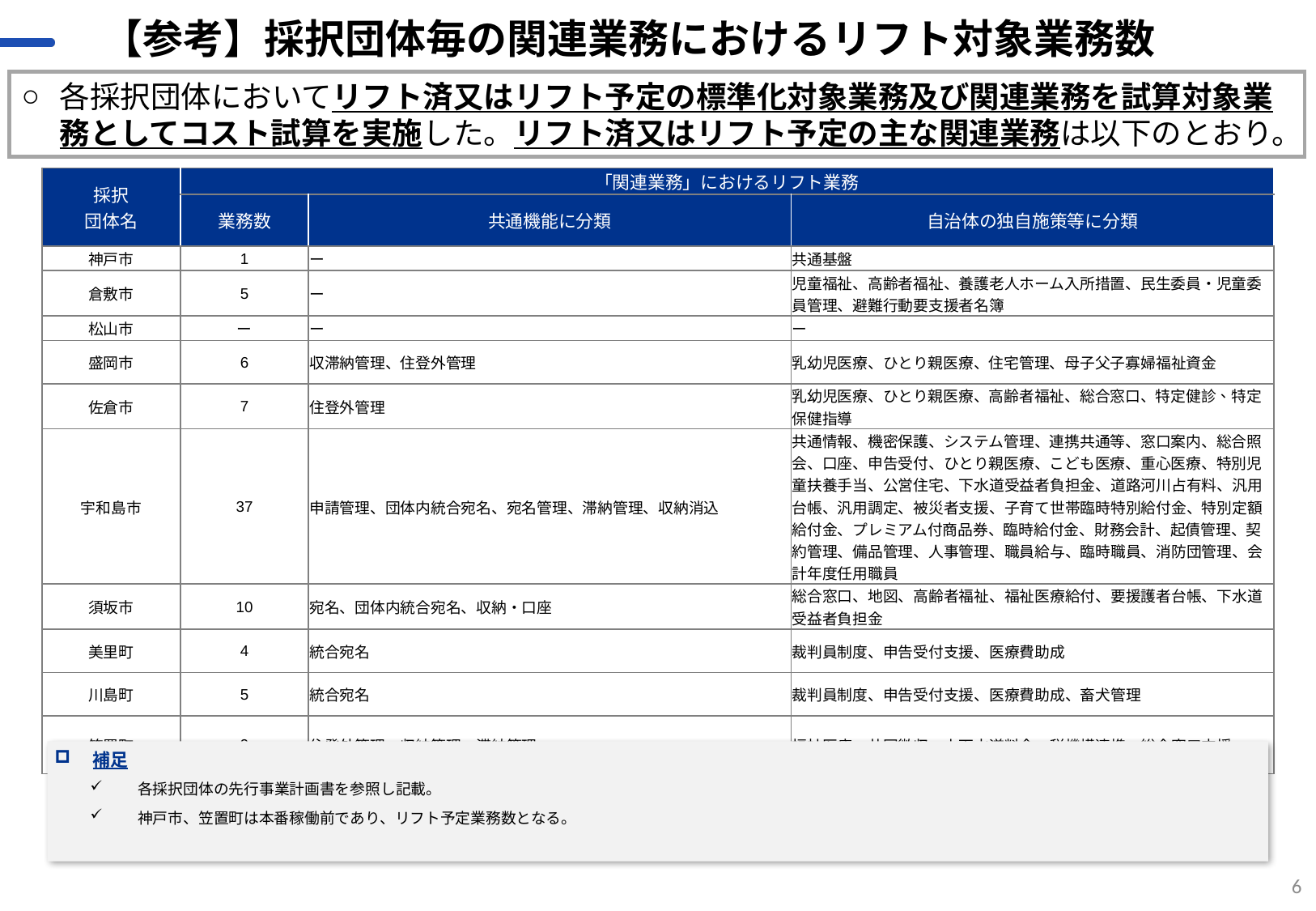

# 【参考】採択団体毎の関連業務におけるリフト対象業務数
各採択団体においてリフト済又はリフト予定の標準化対象業務及び関連業務を試算対象業務としてコスト試算を実施した。リフト済又はリフト予定の主な関連業務は以下のとおり。
| 採択 団体名 | 「関連業務」におけるリフト業務 |  |  |
| --- | --- | --- | --- |
| 採択団体名 | 業務数 | 共通機能に分類 | 自治体の独自施策等に分類 |
| 神戸市 | 1 | ー | 共通基盤 |
| 倉敷市 | 5 | ー | 児童福祉、高齢者福祉、養護老人ホーム入所措置、民生委員・児童委員管理、避難行動要支援者名簿 |
| 松山市 | ー | ー | ー |
| 盛岡市 | 6 | 収滞納管理、住登外管理 | 乳幼児医療、ひとり親医療、住宅管理、母子父子寡婦福祉資金 |
| 佐倉市 | 7 | 住登外管理 | 乳幼児医療、ひとり親医療、高齢者福祉、総合窓口、特定健診、特定保健指導 |
| 宇和島市 | 37 | 申請管理、団体内統合宛名、宛名管理、滞納管理、収納消込 | 共通情報、機密保護、システム管理、連携共通等、窓口案内、総合照会、口座、申告受付、ひとり親医療、こども医療、重心医療、特別児童扶養手当、公営住宅、下水道受益者負担金、道路河川占有料、汎用台帳、汎用調定、被災者支援、子育て世帯臨時特別給付金、特別定額給付金、プレミアム付商品券、臨時給付金、財務会計、起債管理、契約管理、備品管理、人事管理、職員給与、臨時職員、消防団管理、会計年度任用職員 |
| 須坂市 | 10 | 宛名、団体内統合宛名、収納・口座 | 総合窓口、地図、高齢者福祉、福祉医療給付、要援護者台帳、下水道受益者負担金 |
| 美里町 | 4 | 統合宛名 | 裁判員制度、申告受付支援、医療費助成 |
| 川島町 | 5 | 統合宛名 | 裁判員制度、申告受付支援、医療費助成、畜犬管理 |
| 笠置町 | 9 | 住登外管理、収納管理、滞納管理 | 福祉医療、共同徴収、上下水道料金、税機構連携、総合窓口支援 |
補足
各採択団体の先行事業計画書を参照し記載。
神戸市、笠置町は本番稼働前であり、リフト予定業務数となる。

6